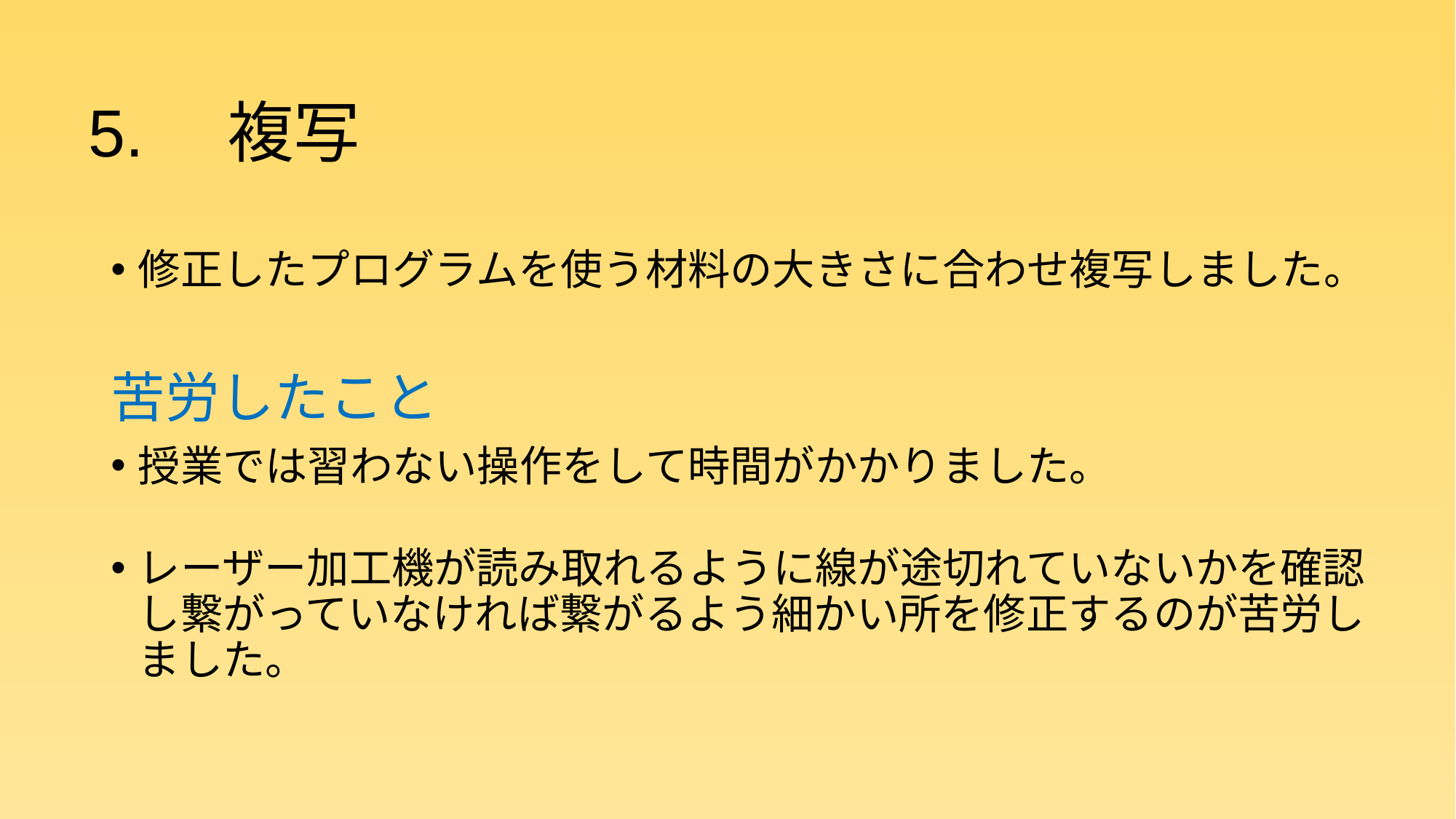

# 5.　複写
修正したプログラムを使う材料の大きさに合わせ複写しました。

苦労したこと
授業では習わない操作をして時間がかかりました。

レーザー加工機が読み取れるように線が途切れていないかを確認し繋がっていなければ繋がるよう細かい所を修正するのが苦労しました。